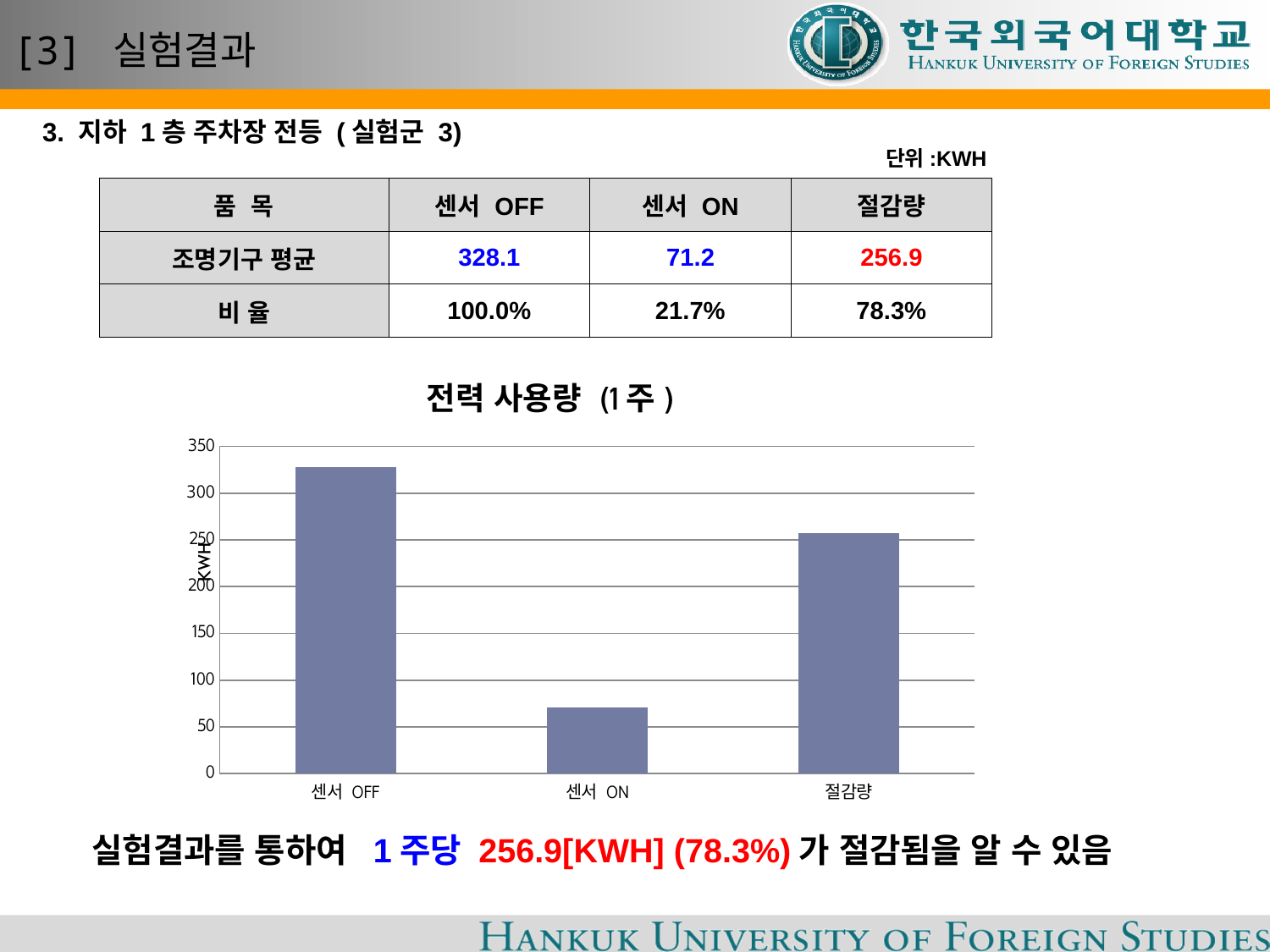

# [3] 실험결과

3. 지하 1층 주차장 전등 (실험군 3)
단위:KWH
| 품 목 | 센서 OFF | 센서 ON | 절감량 |
| --- | --- | --- | --- |
| 조명기구 평균 | 328.1 | 71.2 | 256.9 |
| 비 율 | 100.0% | 21.7% | 78.3% |

### Chart: 전력 사용량 (1주)

| Category | 조명기구 평균 |
|---|---|
| 센서 OFF | 328.1 |
| 센서 ON | 71.2 |
| 절감량 | 256.90000000000003 |
실험결과를 통하여  1주당 256.9[KWH] (78.3%)가 절감됨을 알 수 있음